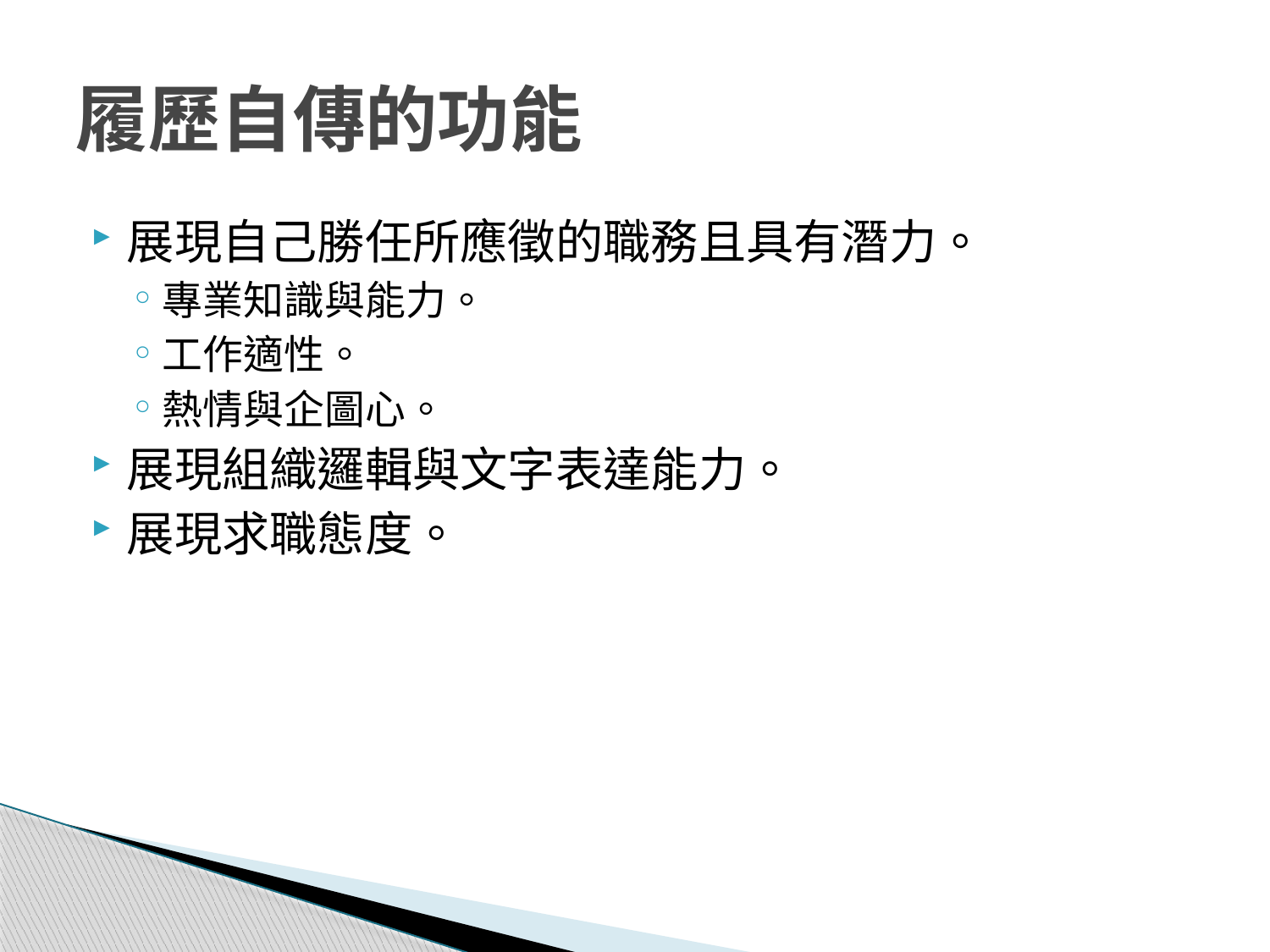

# 履歷自傳的功能
展現自己勝任所應徵的職務且具有潛力。
專業知識與能力。
工作適性。
熱情與企圖心。
展現組織邏輯與文字表達能力。
展現求職態度。